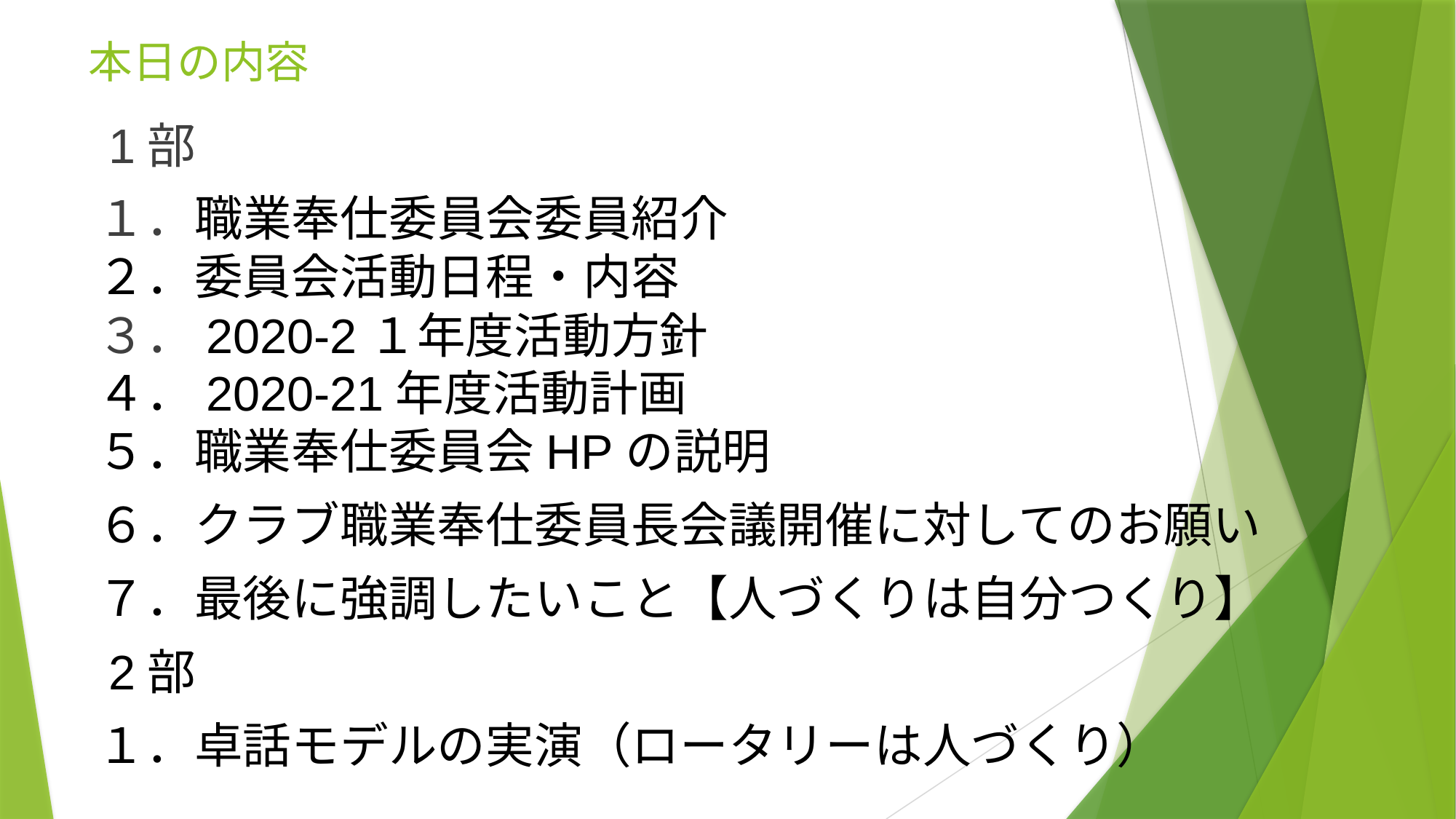

# 本日の内容
　1部
　１．職業奉仕委員会委員紹介
　２．委員会活動日程・内容
　３．2020-2１年度活動方針
　４．2020-21年度活動計画
　５．職業奉仕委員会HPの説明
　６．クラブ職業奉仕委員長会議開催に対してのお願い
　７．最後に強調したいこと【人づくりは自分つくり】
　2部
　１．卓話モデルの実演（ロータリーは人づくり）